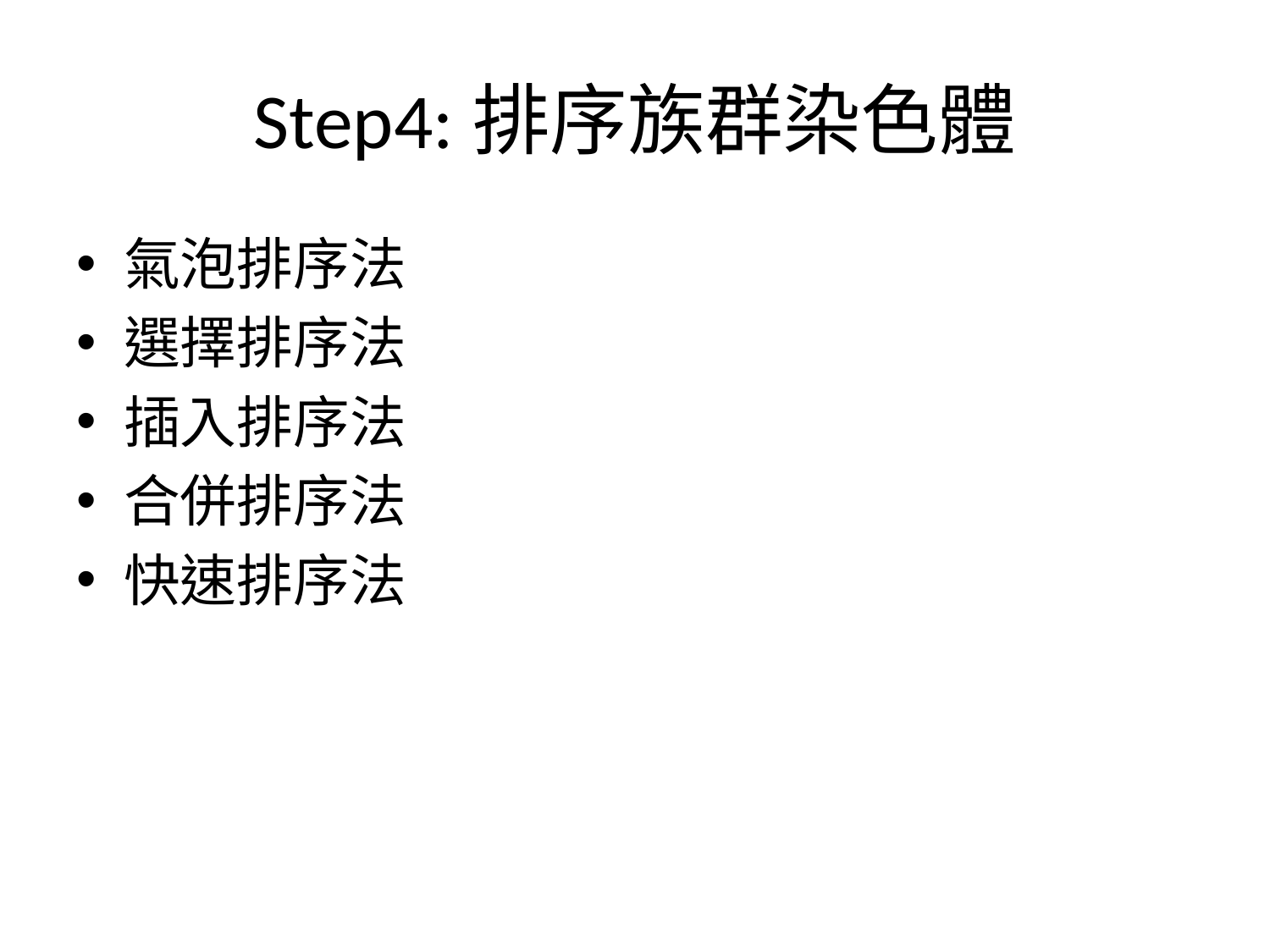

# Step4:排序族群染色體
氣泡排序法
選擇排序法
插入排序法
合併排序法
快速排序法